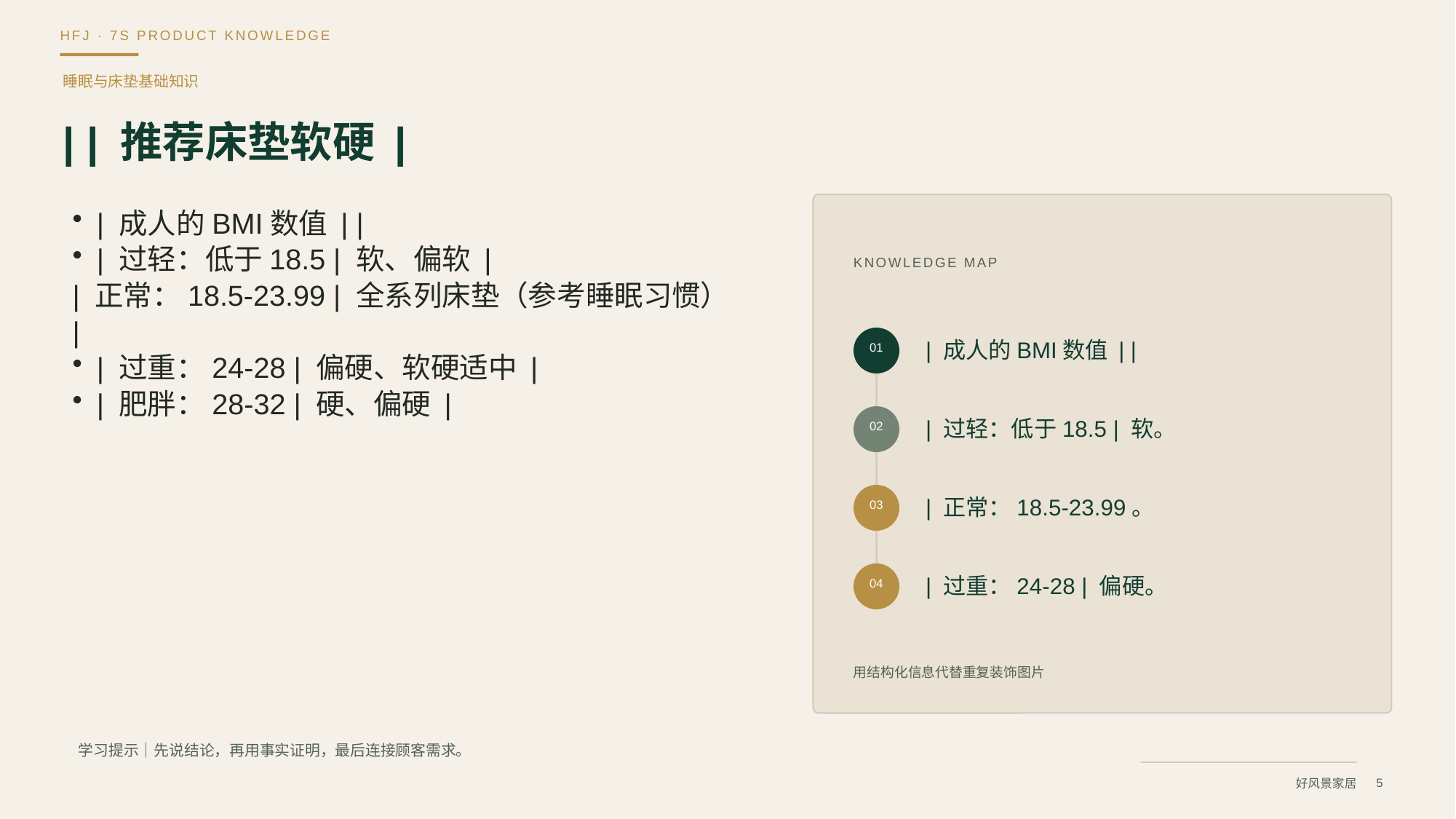

睡眠与床垫基础知识
| | 推荐床垫软硬 |
| 成人的BMI数值 | |
| 过轻：低于18.5 | 软、偏软 |
| 正常：18.5-23.99 | 全系列床垫（参考睡眠习惯） |
| 过重：24-28 | 偏硬、软硬适中 |
| 肥胖：28-32 | 硬、偏硬 |

KNOWLEDGE MAP

| 成人的BMI数值 | |
01

| 过轻：低于18.5 | 软。
02

| 正常：18.5-23.99。
03

| 过重：24-28 | 偏硬。
04
用结构化信息代替重复装饰图片
学习提示｜先说结论，再用事实证明，最后连接顾客需求。
5